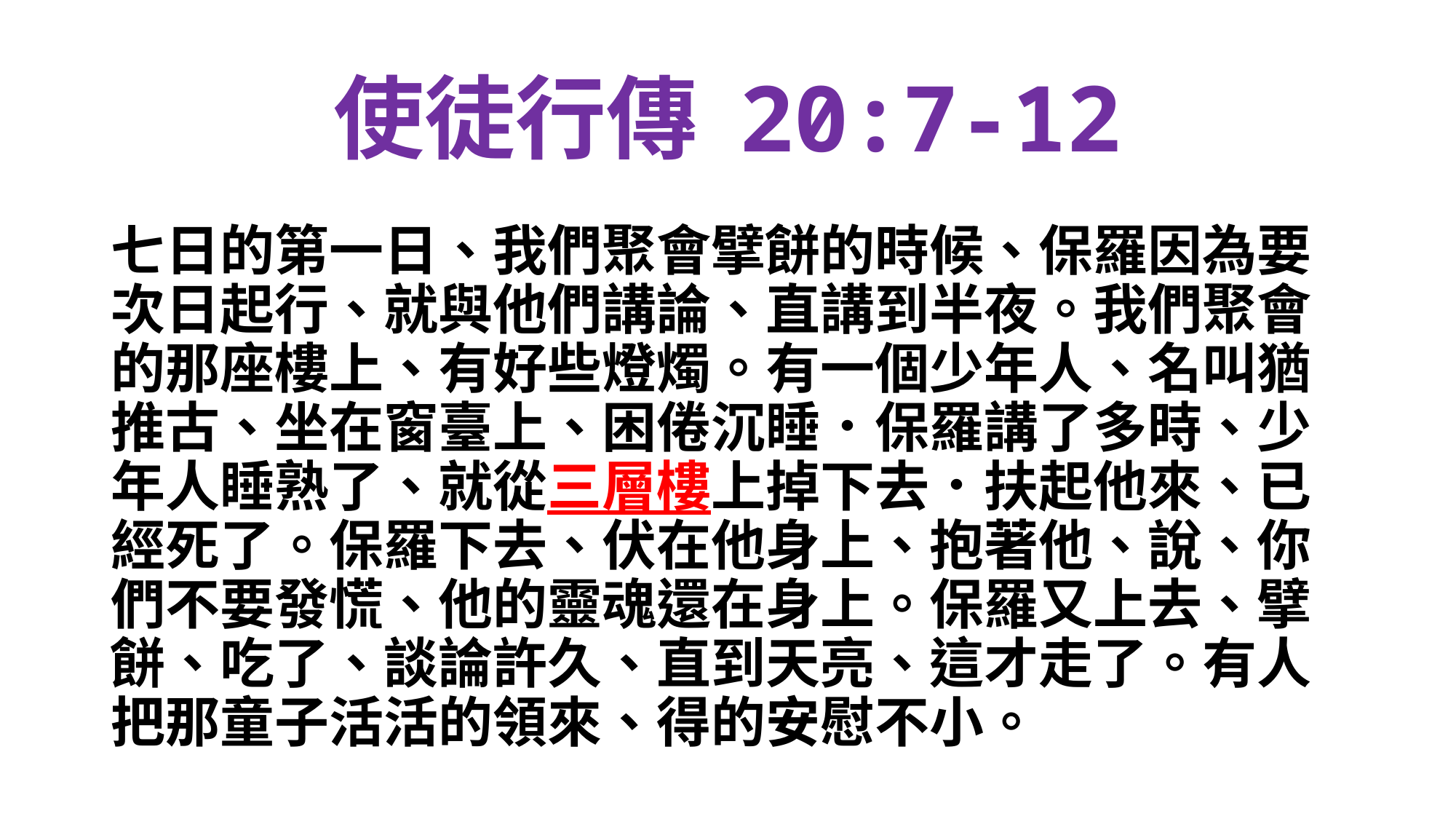

# 使徒行傳 20:7-12
七日的第一日、我們聚會擘餅的時候、保羅因為要次日起行、就與他們講論、直講到半夜。我們聚會的那座樓上、有好些燈燭。有一個少年人、名叫猶推古、坐在窗臺上、困倦沉睡．保羅講了多時、少年人睡熟了、就從三層樓上掉下去．扶起他來、已經死了。保羅下去、伏在他身上、抱著他、說、你們不要發慌、他的靈魂還在身上。保羅又上去、擘餅、吃了、談論許久、直到天亮、這才走了。有人把那童子活活的領來、得的安慰不小。